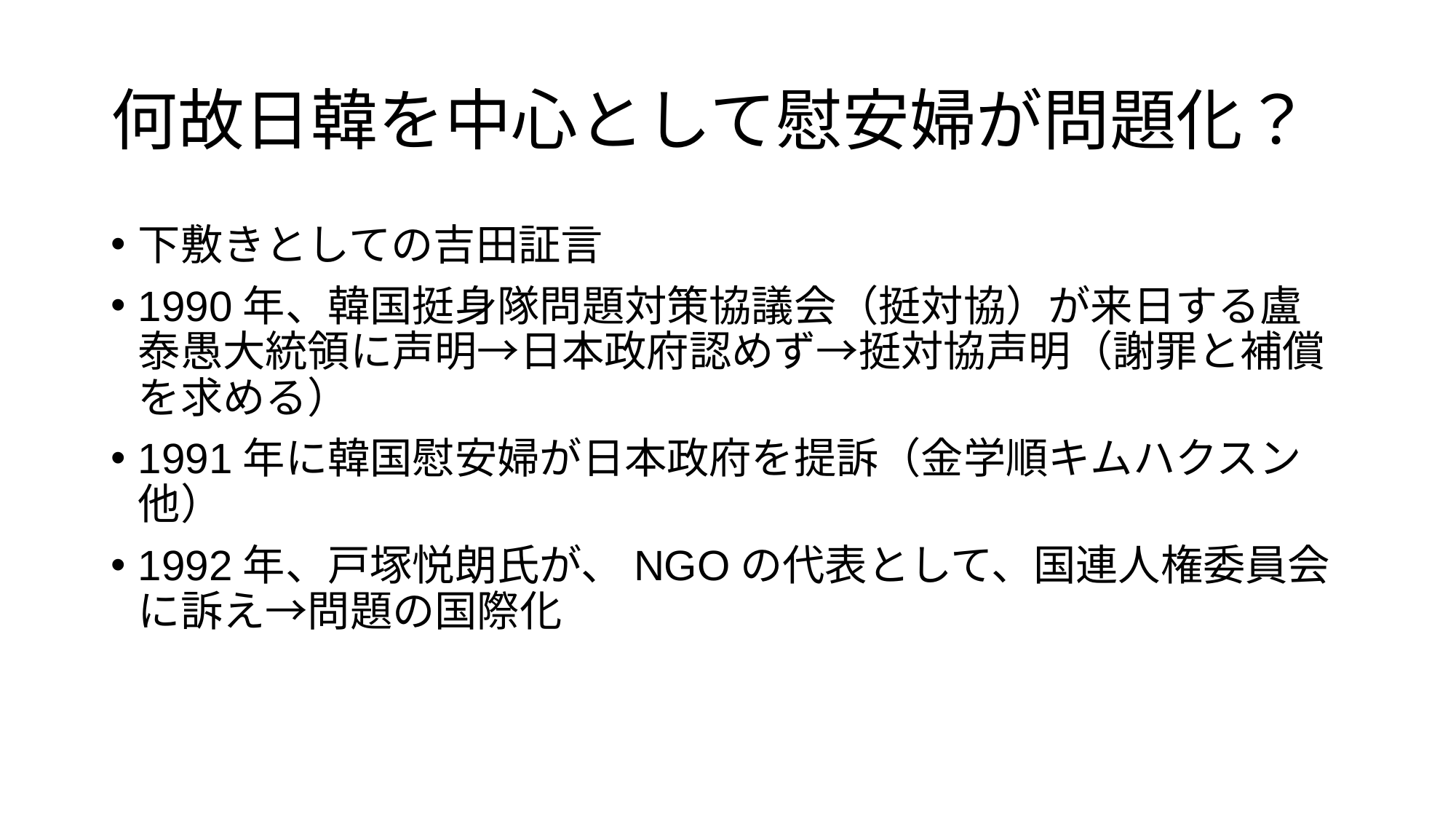

# 何故日韓を中心として慰安婦が問題化？
下敷きとしての吉田証言
1990年、韓国挺身隊問題対策協議会（挺対協）が来日する盧泰愚大統領に声明→日本政府認めず→挺対協声明（謝罪と補償を求める）
1991年に韓国慰安婦が日本政府を提訴（金学順キムハクスン他）
1992年、戸塚悦朗氏が、NGOの代表として、国連人権委員会に訴え→問題の国際化